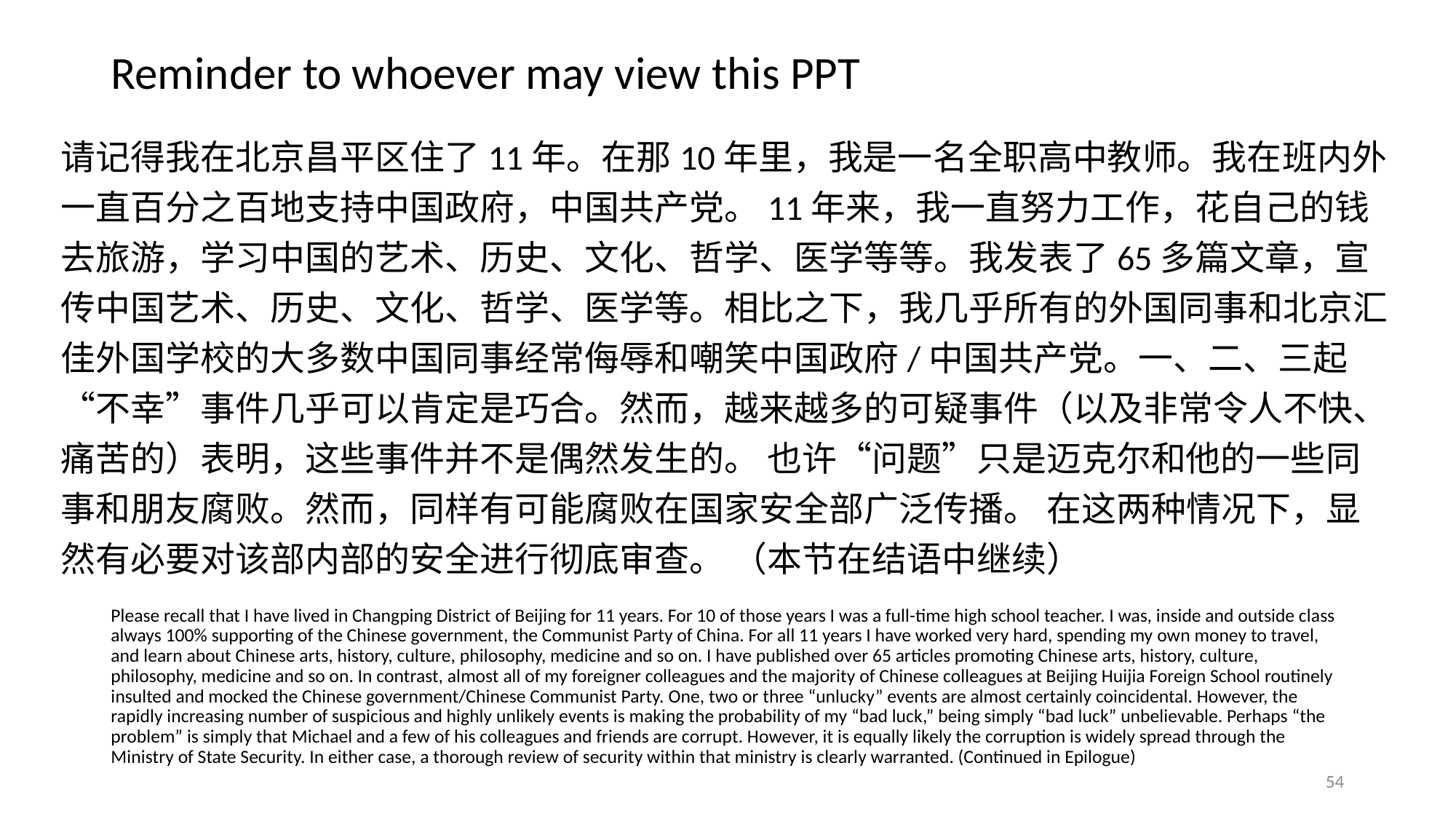

# Reminder to whoever may view this PPT
请记得我在北京昌平区住了11年。在那10年里，我是一名全职高中教师。我在班内外一直百分之百地支持中国政府，中国共产党。11年来，我一直努力工作，花自己的钱去旅游，学习中国的艺术、历史、文化、哲学、医学等等。我发表了65多篇文章，宣传中国艺术、历史、文化、哲学、医学等。相比之下，我几乎所有的外国同事和北京汇佳外国学校的大多数中国同事经常侮辱和嘲笑中国政府/中国共产党。一、二、三起“不幸”事件几乎可以肯定是巧合。然而，越来越多的可疑事件（以及非常令人不快、痛苦的）表明，这些事件并不是偶然发生的。 也许“问题”只是迈克尔和他的一些同事和朋友腐败。然而，同样有可能腐败在国家安全部广泛传播。 在这两种情况下，显然有必要对该部内部的安全进行彻底审查。 （本节在结语中继续）
Please recall that I have lived in Changping District of Beijing for 11 years. For 10 of those years I was a full-time high school teacher. I was, inside and outside class always 100% supporting of the Chinese government, the Communist Party of China. For all 11 years I have worked very hard, spending my own money to travel, and learn about Chinese arts, history, culture, philosophy, medicine and so on. I have published over 65 articles promoting Chinese arts, history, culture, philosophy, medicine and so on. In contrast, almost all of my foreigner colleagues and the majority of Chinese colleagues at Beijing Huijia Foreign School routinely insulted and mocked the Chinese government/Chinese Communist Party. One, two or three “unlucky” events are almost certainly coincidental. However, the rapidly increasing number of suspicious and highly unlikely events is making the probability of my “bad luck,” being simply “bad luck” unbelievable. Perhaps “the problem” is simply that Michael and a few of his colleagues and friends are corrupt. However, it is equally likely the corruption is widely spread through the Ministry of State Security. In either case, a thorough review of security within that ministry is clearly warranted. (Continued in Epilogue)
54